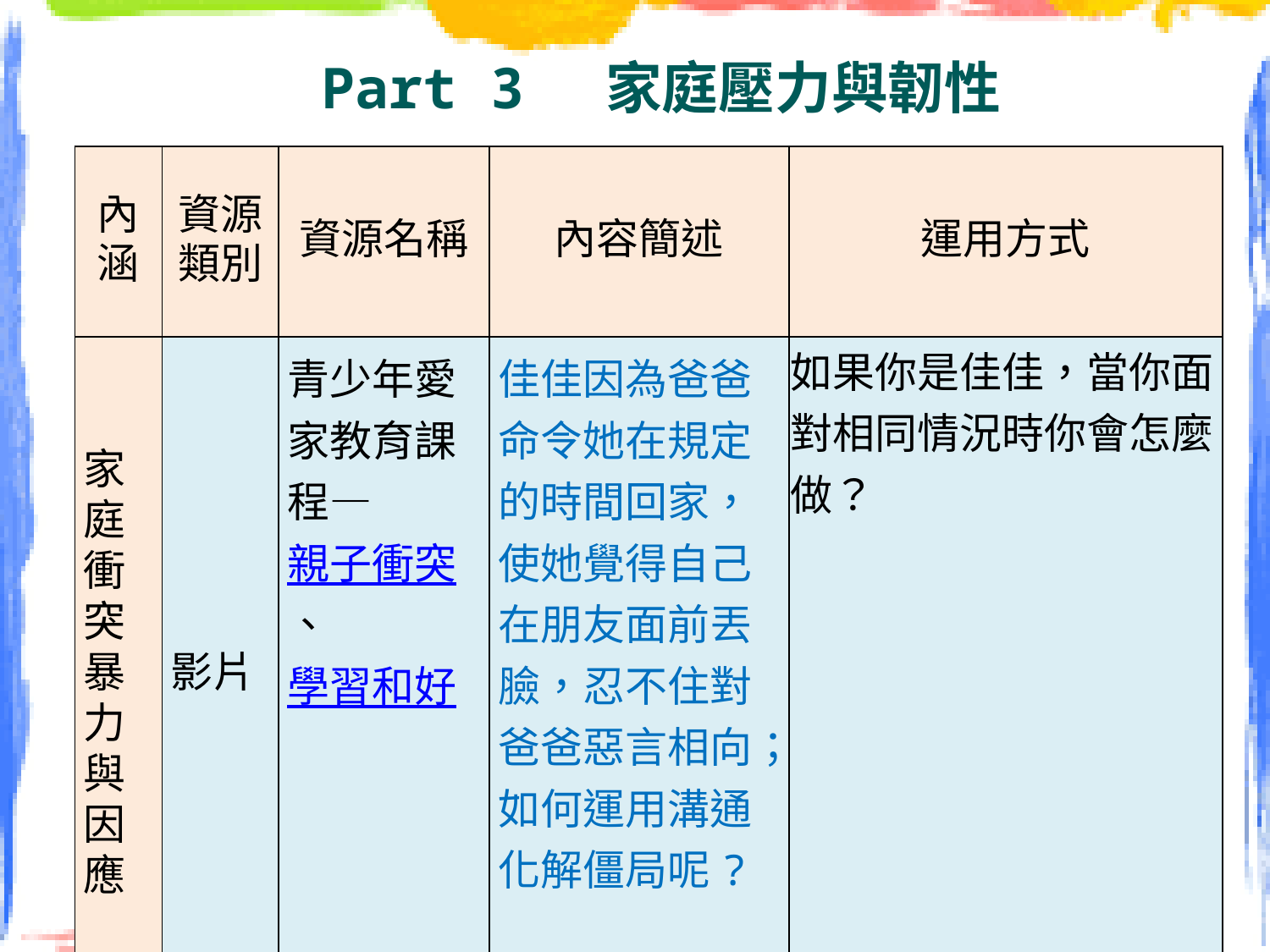

Part 3  家庭壓力與韌性
| 內涵 | 資源類別 | 資源名稱 | 內容簡述 | 運用方式 |
| --- | --- | --- | --- | --- |
| 家庭衝突暴力與因應 | 影片 | 青少年愛家教育課程―親子衝突、學習和好 | 佳佳因為爸爸命令她在規定的時間回家，使她覺得自己在朋友面前丟臉，忍不住對爸爸惡言相向；如何運用溝通化解僵局呢? | 如果你是佳佳，當你面對相同情況時你會怎麼做？ |